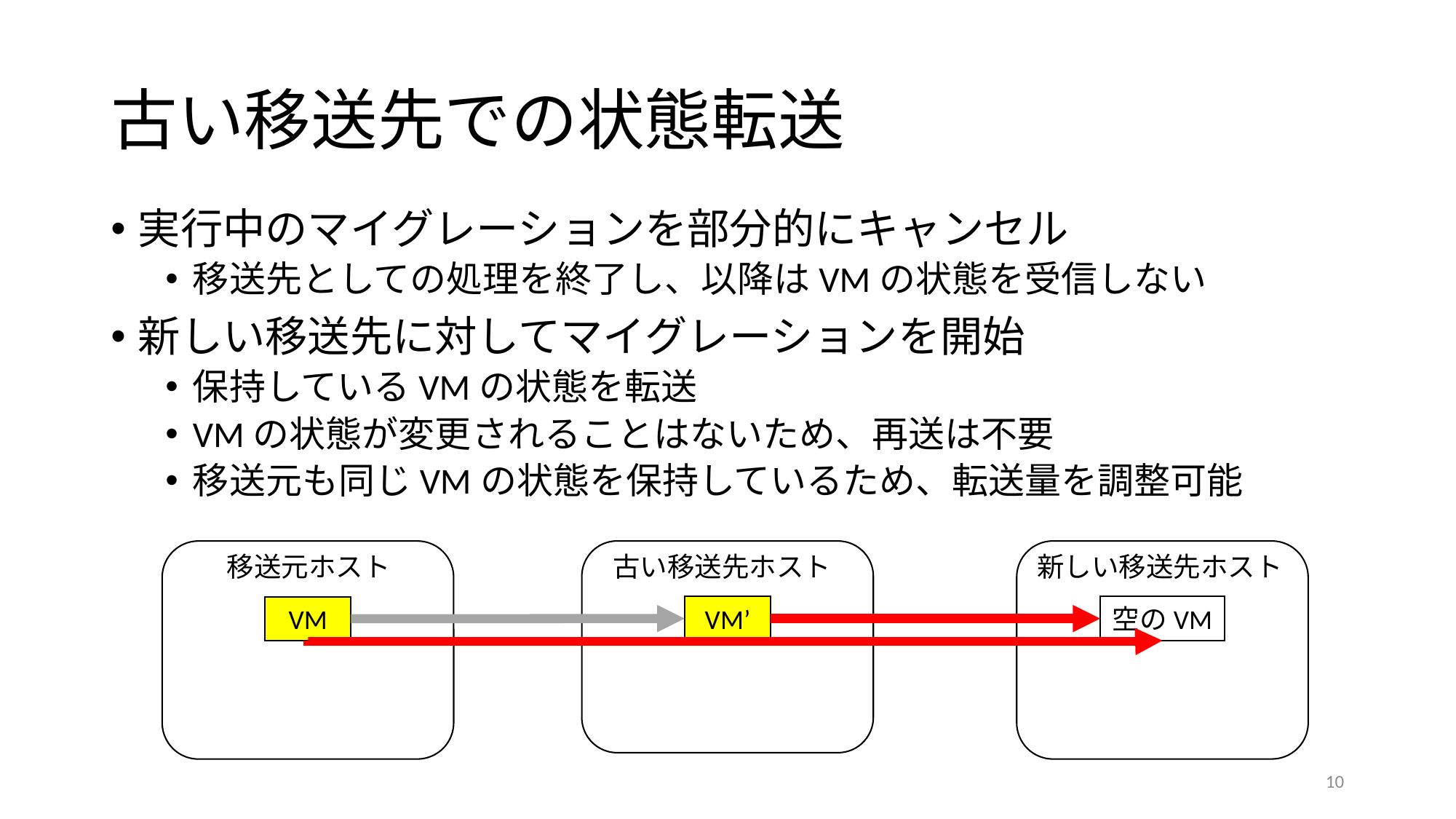

# 古い移送先での状態転送
実行中のマイグレーションを部分的にキャンセル
移送先としての処理を終了し、以降はVMの状態を受信しない
新しい移送先に対してマイグレーションを開始
保持しているVMの状態を転送
VMの状態が変更されることはないため、再送は不要
移送元も同じVMの状態を保持しているため、転送量を調整可能

移送元ホスト
古い移送先ホスト
新しい移送先ホスト
VM’
空のVM
VM
10